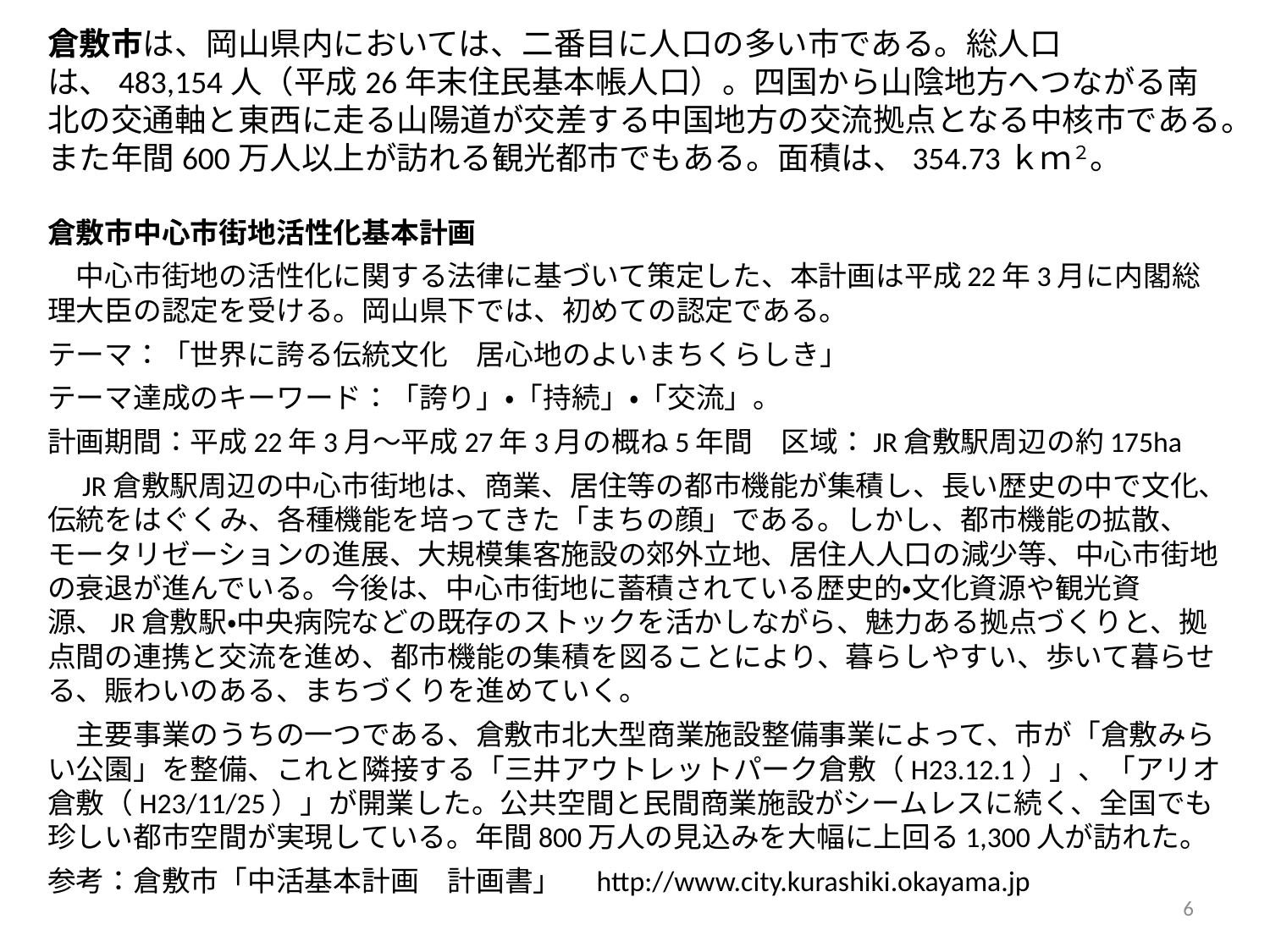

倉敷市は、岡山県内においては、二番目に人口の多い市である。総人口は、483,154人（平成26年末住民基本帳人口）。四国から山陰地方へつながる南北の交通軸と東西に走る山陽道が交差する中国地方の交流拠点となる中核市である。また年間600万人以上が訪れる観光都市でもある。面積は、354.73ｋｍ２。
倉敷市中心市街地活性化基本計画
　中心市街地の活性化に関する法律に基づいて策定した、本計画は平成22年3月に内閣総理大臣の認定を受ける。岡山県下では、初めての認定である。
テーマ：「世界に誇る伝統文化　居心地のよいまちくらしき」
テーマ達成のキーワード：「誇り」・「持続」・「交流」。
計画期間：平成22年3月～平成27年3月の概ね5年間　区域：JR倉敷駅周辺の約175ha
　JR倉敷駅周辺の中心市街地は、商業、居住等の都市機能が集積し、長い歴史の中で文化、伝統をはぐくみ、各種機能を培ってきた「まちの顔」である。しかし、都市機能の拡散、モータリゼーションの進展、大規模集客施設の郊外立地、居住人人口の減少等、中心市街地の衰退が進んでいる。今後は、中心市街地に蓄積されている歴史的・文化資源や観光資源、JR倉敷駅・中央病院などの既存のストックを活かしながら、魅力ある拠点づくりと、拠点間の連携と交流を進め、都市機能の集積を図ることにより、暮らしやすい、歩いて暮らせる、賑わいのある、まちづくりを進めていく。
　主要事業のうちの一つである、倉敷市北大型商業施設整備事業によって、市が「倉敷みらい公園」を整備、これと隣接する「三井アウトレットパーク倉敷（H23.12.1）」、「アリオ倉敷（H23/11/25）」が開業した。公共空間と民間商業施設がシームレスに続く、全国でも珍しい都市空間が実現している。年間800万人の見込みを大幅に上回る1,300人が訪れた。
参考：倉敷市「中活基本計画　計画書」　http://www.city.kurashiki.okayama.jp
6